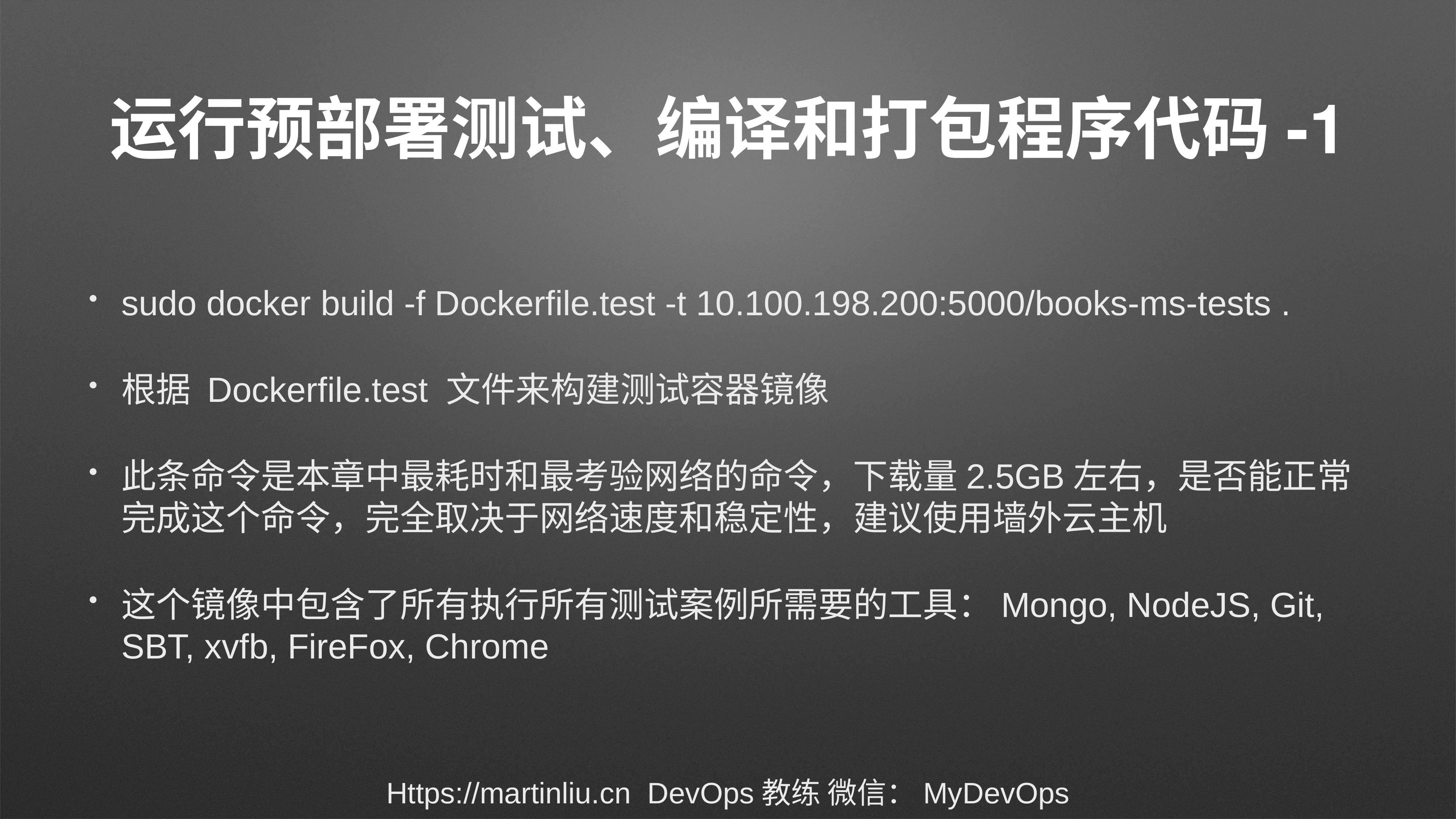

# 运行预部署测试、编译和打包程序代码-1
sudo docker build -f Dockerfile.test -t 10.100.198.200:5000/books-ms-tests .
根据 Dockerfile.test 文件来构建测试容器镜像
此条命令是本章中最耗时和最考验网络的命令，下载量2.5GB左右，是否能正常完成这个命令，完全取决于网络速度和稳定性，建议使用墙外云主机
这个镜像中包含了所有执行所有测试案例所需要的工具：Mongo, NodeJS, Git, SBT, xvfb, FireFox, Chrome